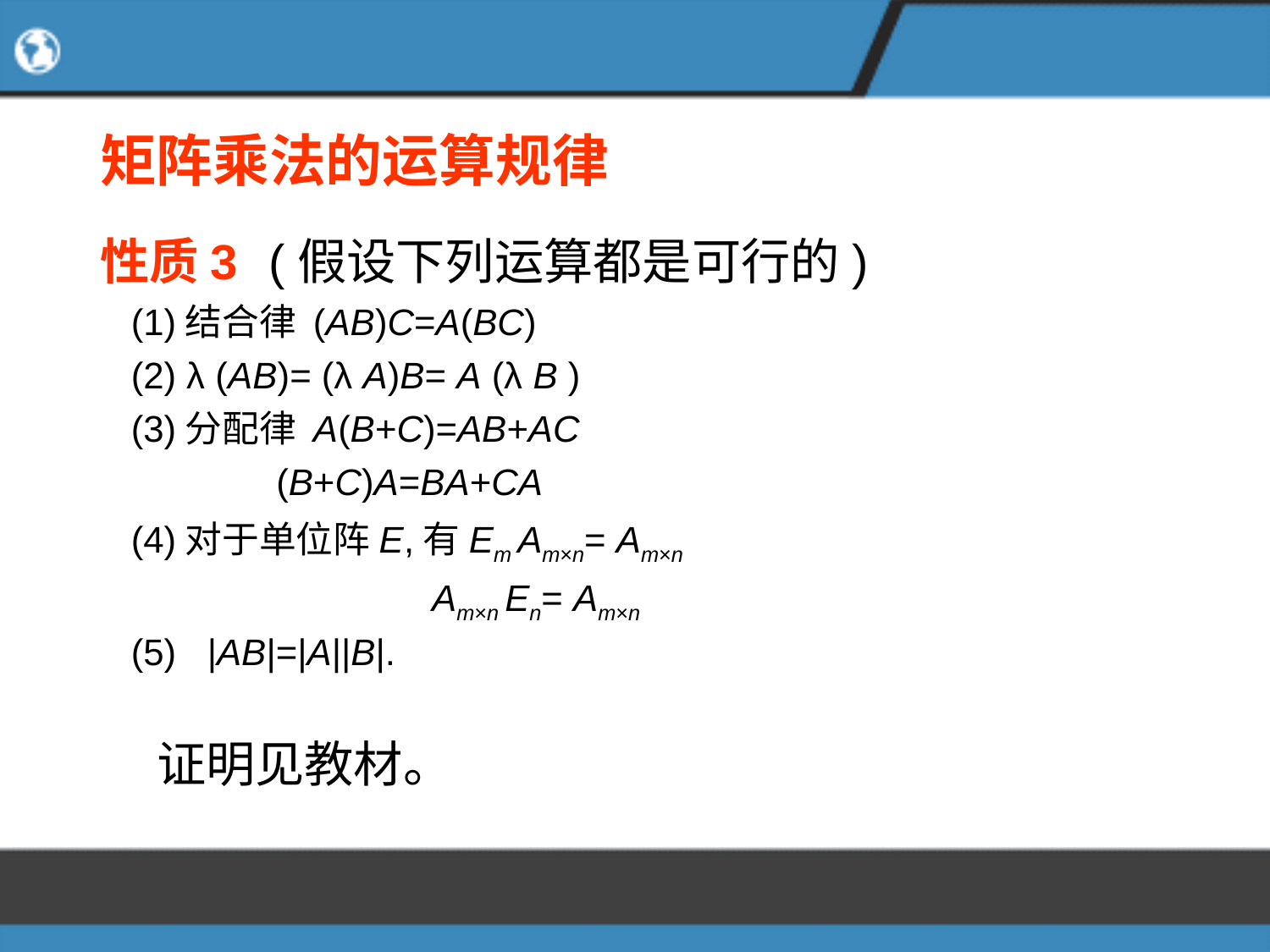

# 矩阵乘法的运算规律
性质3   (假设下列运算都是可行的)
   (1)结合律 (AB)C=A(BC)
   (2) λ (AB)= (λ A)B= A (λ B )
   (3)分配律 A(B+C)=AB+AC
                 (B+C)A=BA+CA
   (4)对于单位阵E,有Em Am×n= Am×n
                                Am×n En= Am×n
   (5)   |AB|=|A||B|.
证明见教材。